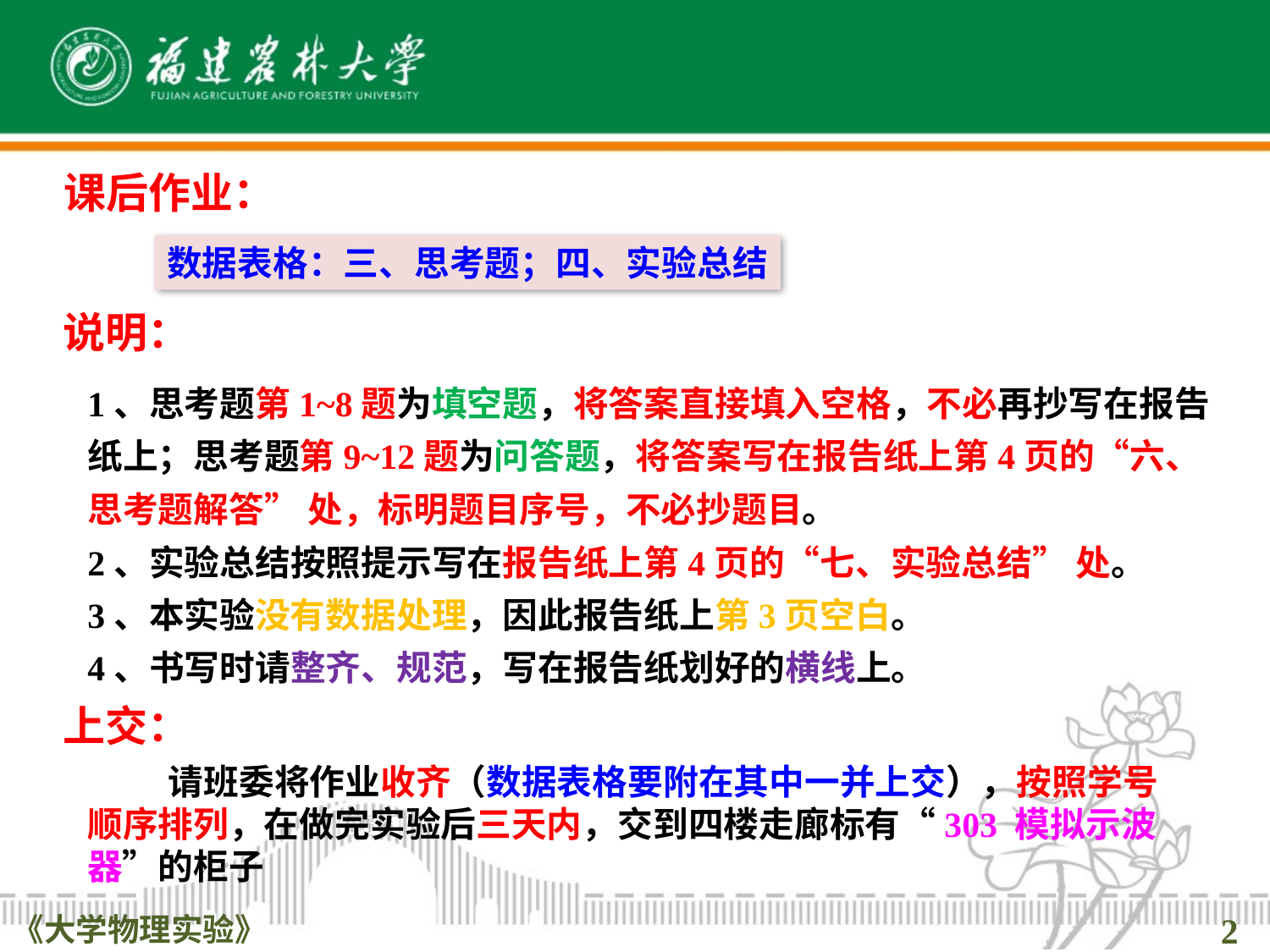

课后作业：
数据表格：三、思考题；四、实验总结
说明：
1、思考题第1~8题为填空题，将答案直接填入空格，不必再抄写在报告纸上；思考题第9~12题为问答题，将答案写在报告纸上第4页的“六、思考题解答” 处，标明题目序号，不必抄题目。
2、实验总结按照提示写在报告纸上第4页的“七、实验总结” 处。
3、本实验没有数据处理，因此报告纸上第3页空白。
4、书写时请整齐、规范，写在报告纸划好的横线上。
上交：
         请班委将作业收齐（数据表格要附在其中一并上交），按照学号顺序排列，在做完实验后三天内，交到四楼走廊标有“303 模拟示波器”的柜子